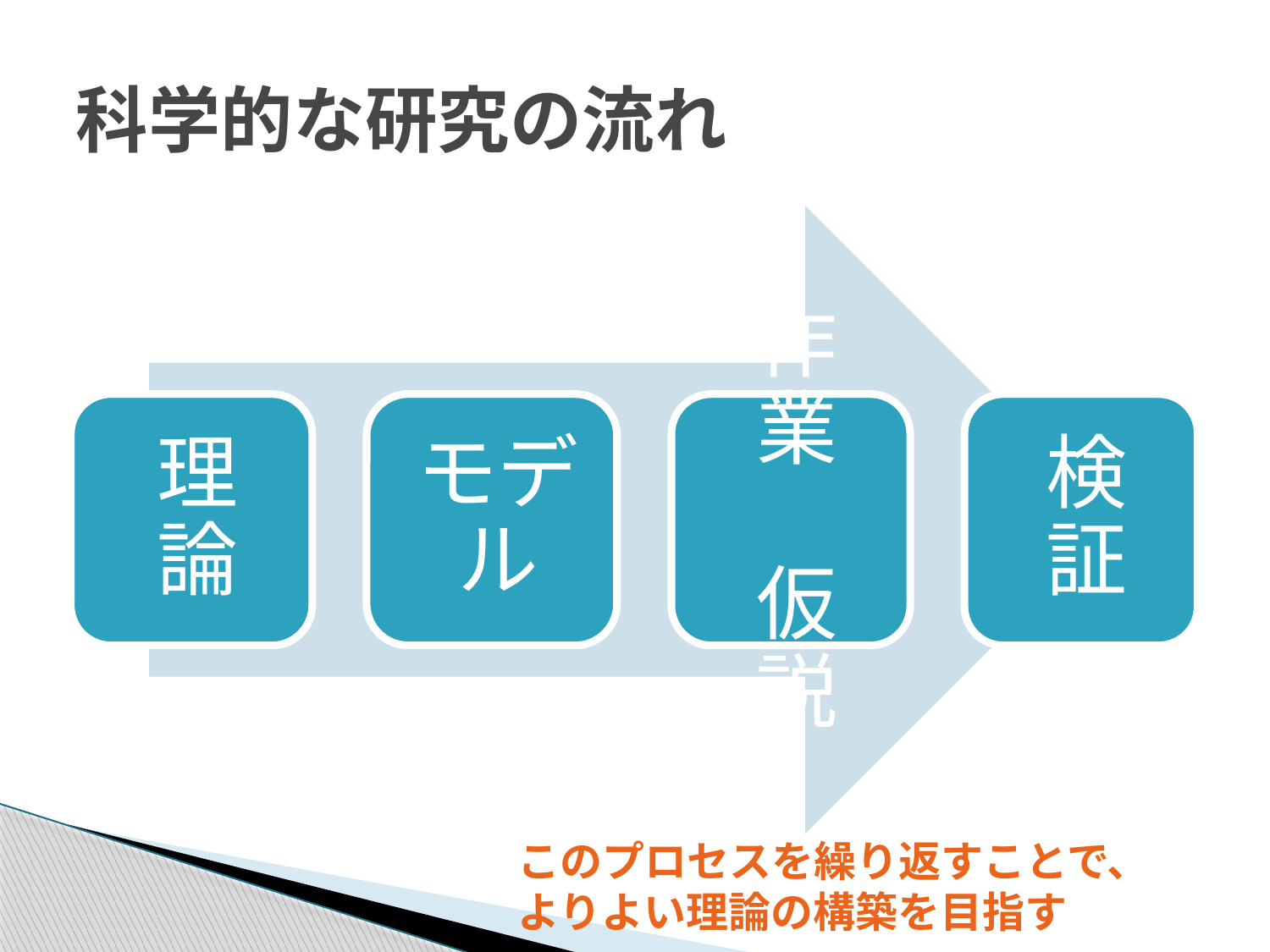

# 科学的な研究の流れ
理論
モデル
作業　仮説
検証
このプロセスを繰り返すことで、
よりよい理論の構築を目指す